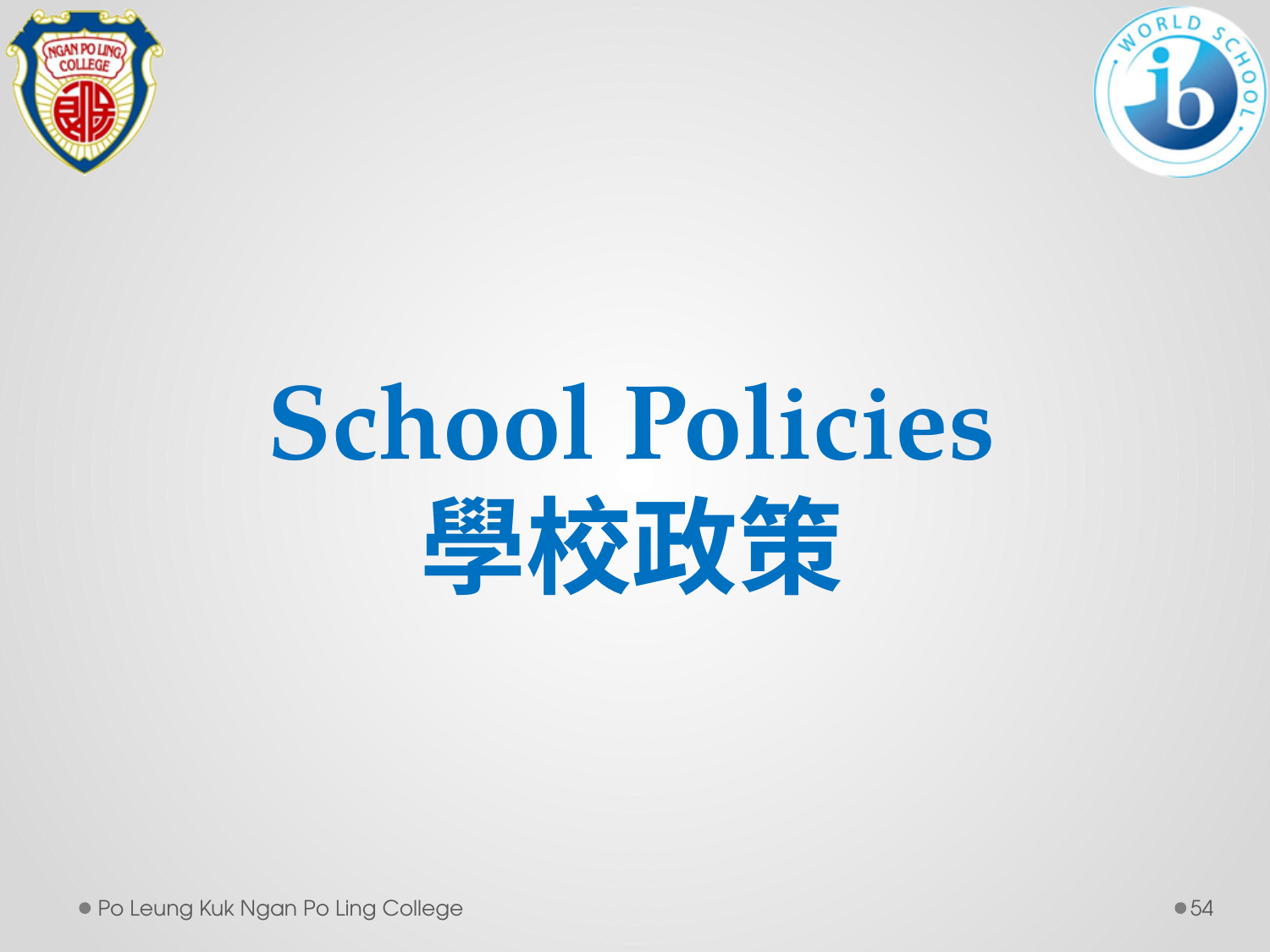

# School Policies 學校政策
Po Leung Kuk Ngan Po Ling College
54